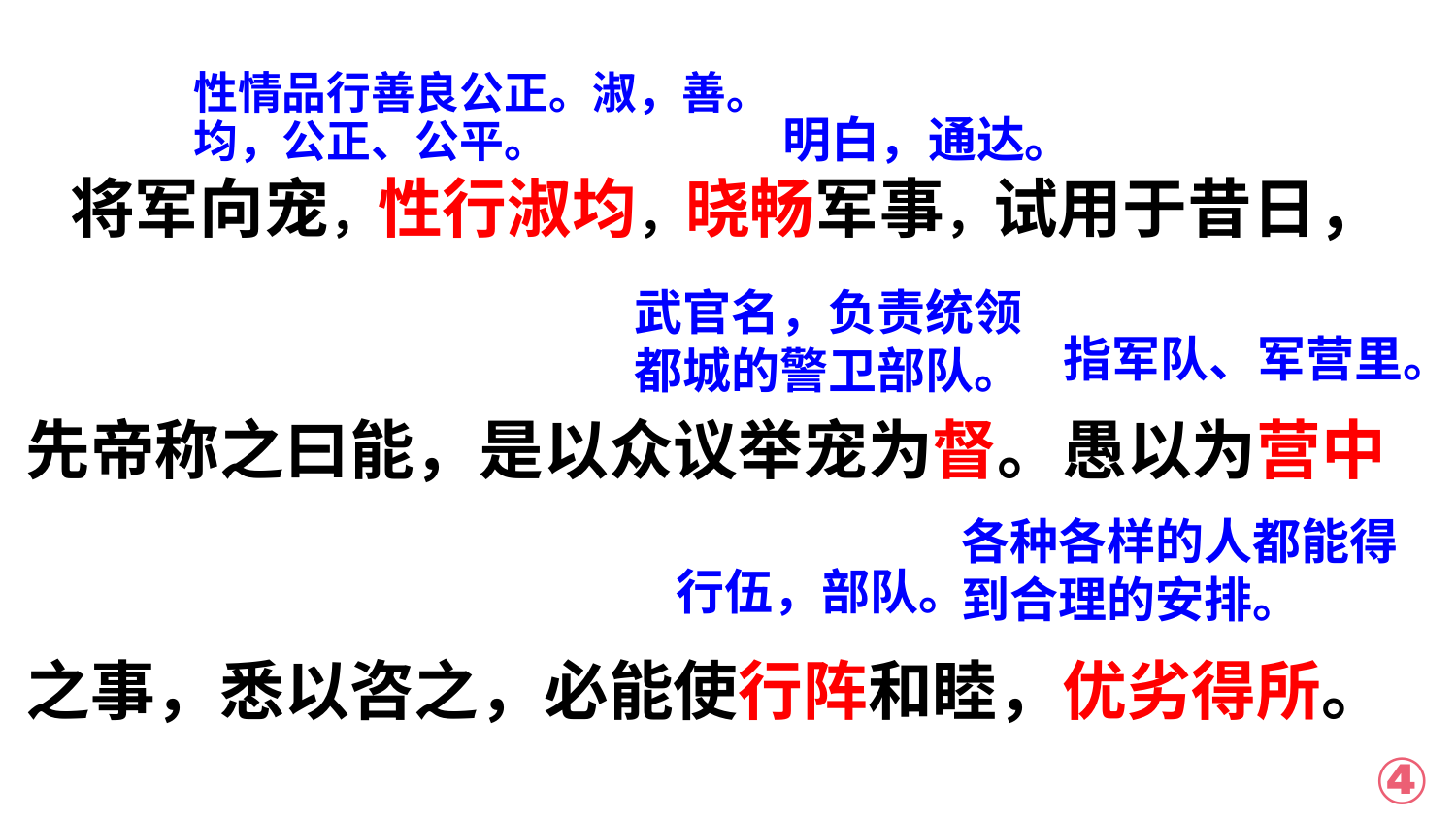

性情品行善良公正。淑，善。均，公正、公平。
明白，通达。
    将军向宠，性行淑均，晓畅军事，试用于昔日，

 先帝称之曰能，是以众议举宠为督。愚以为营中

 之事，悉以咨之，必能使行阵和睦，优劣得所。
武官名，负责统领都城的警卫部队。
指军队、军营里。
各种各样的人都能得到合理的安排。
行伍，部队。
④